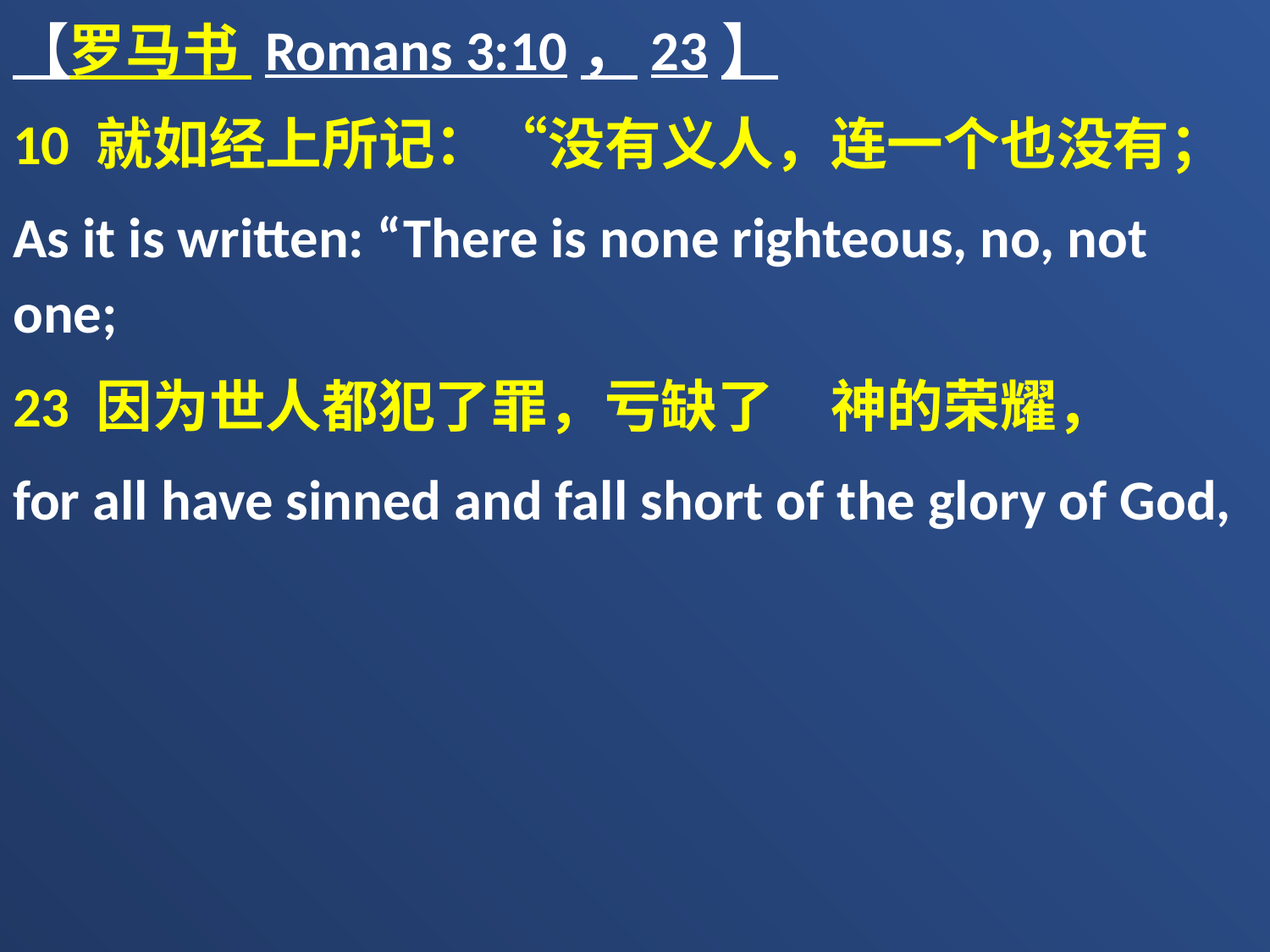

【罗马书 Romans 3:10，23】
10 就如经上所记：“没有义人，连一个也没有；
As it is written: “There is none righteous, no, not one;
23 因为世人都犯了罪，亏缺了　神的荣耀，
for all have sinned and fall short of the glory of God,